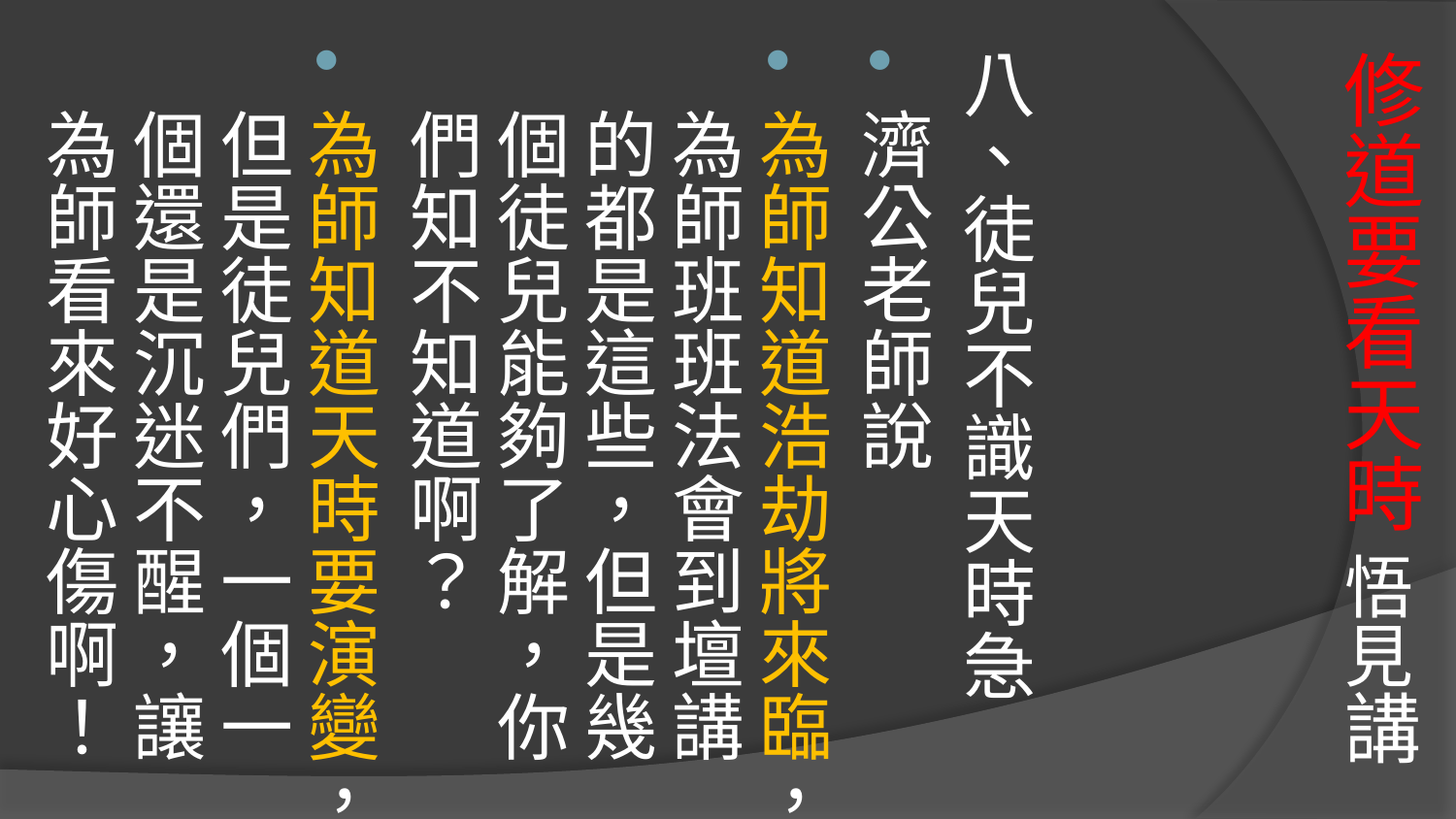

# 修道要看天時 悟見講
八、徒兒不識天時急
濟公老師說
為師知道浩劫將來臨，為師班班法會到壇講的都是這些，但是幾個徒兒能夠了解，你們知不知道啊？
為師知道天時要演變，但是徒兒們，一個一個還是沉迷不醒，讓為師看來好心傷啊！